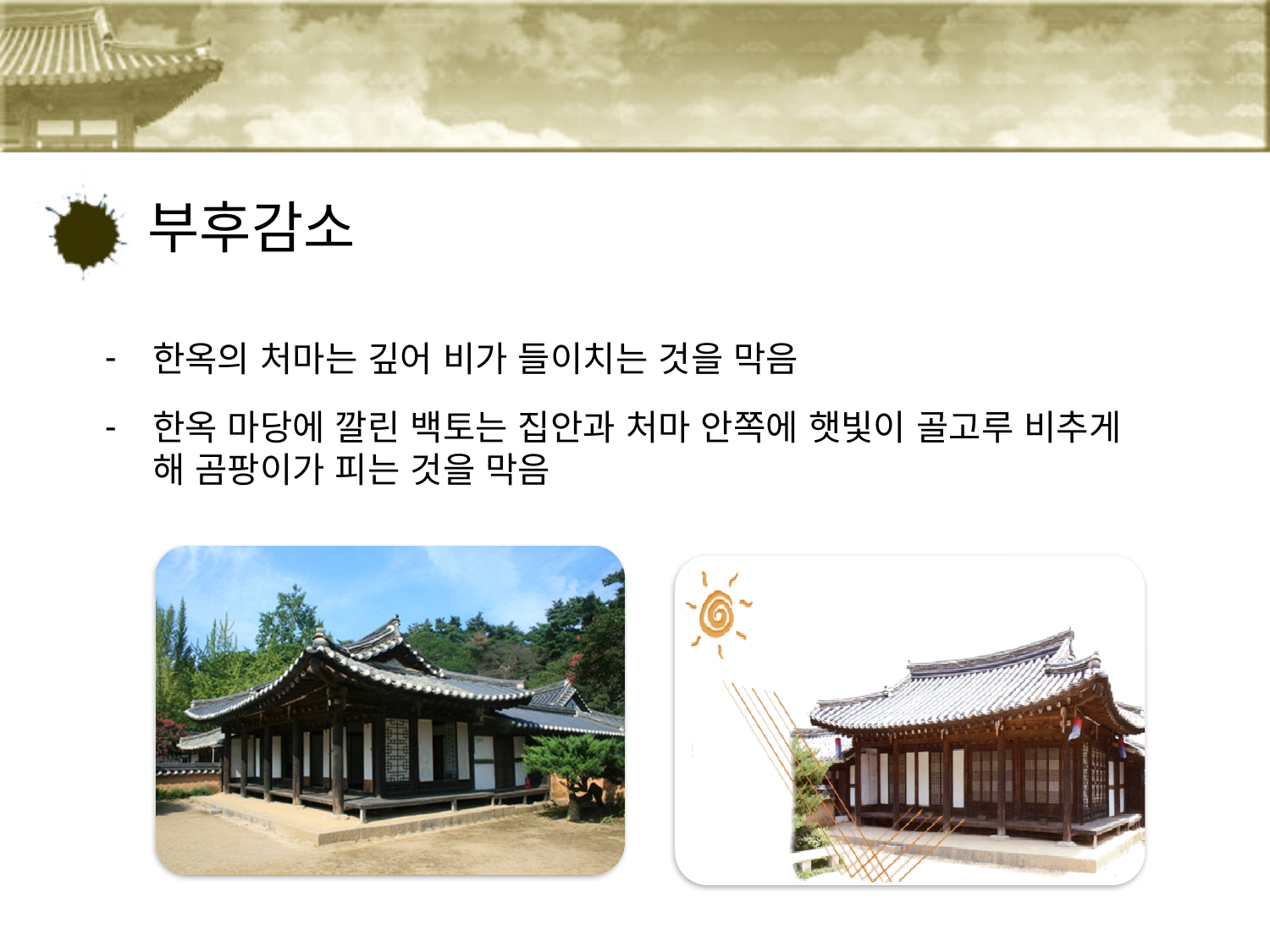

# 부후감소

한옥의 처마는 깊어 비가 들이치는 것을 막음

한옥 마당에 깔린 백토는 집안과 처마 안쪽에 햇빛이 골고루 비추게 해 곰팡이가 피는 것을 막음